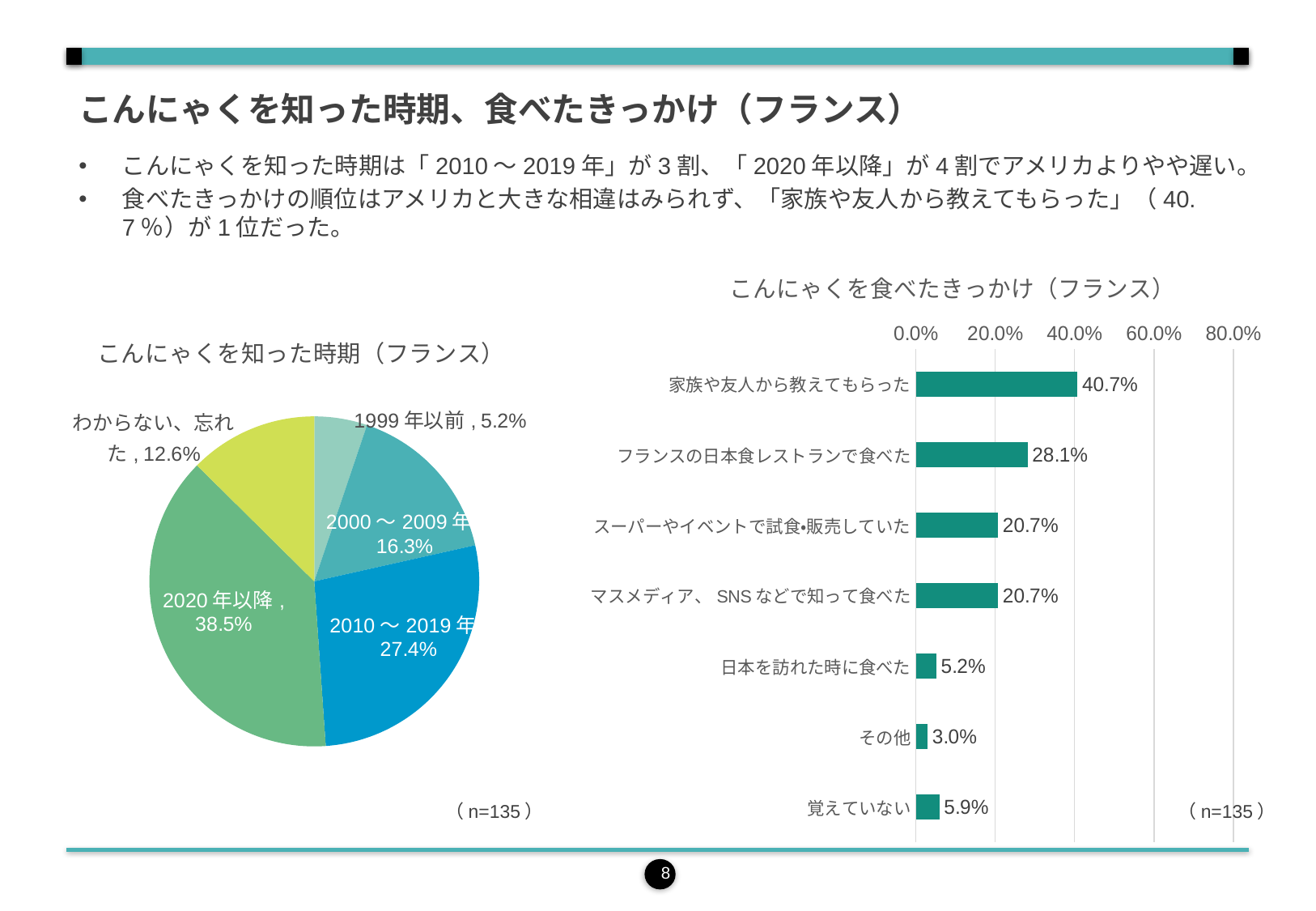

こんにゃくを知った時期、食べたきっかけ（フランス）
こんにゃくを知った時期は「2010～2019年」が3割、「2020年以降」が4割でアメリカよりやや遅い。
食べたきっかけの順位はアメリカと大きな相違はみられず、「家族や友人から教えてもらった」（40.7％）が1位だった。

### Chart: こんにゃくを食べたきっかけ（フランス）

| Category | 列1 |
|---|---|
| 家族や友人から教えてもらった | 40.74074074074074 |
| フランスの日本食レストランで食べた | 28.14814814814815 |
| スーパーやイベントで試食・販売していた | 20.74074074074074 |
| マスメディア、SNSなどで知って食べた | 20.74074074074074 |
| 日本を訪れた時に食べた | 5.185185185185185 |
| その他 | 2.962962962962963 |
| 覚えていない | 5.925925925925926 |

### Chart: こんにゃくを知った時期（フランス）

| Category | フランス |
|---|---|
| 1999年以前 | 5.185185185185185 |
| 2000～2009年 | 16.296296296296298 |
| 2010～2019年 | 27.40740740740741 |
| 2020年以降 | 38.51851851851852 |
| わからない、忘れた | 12.592592592592593 |
（n=135）
（n=135）
8